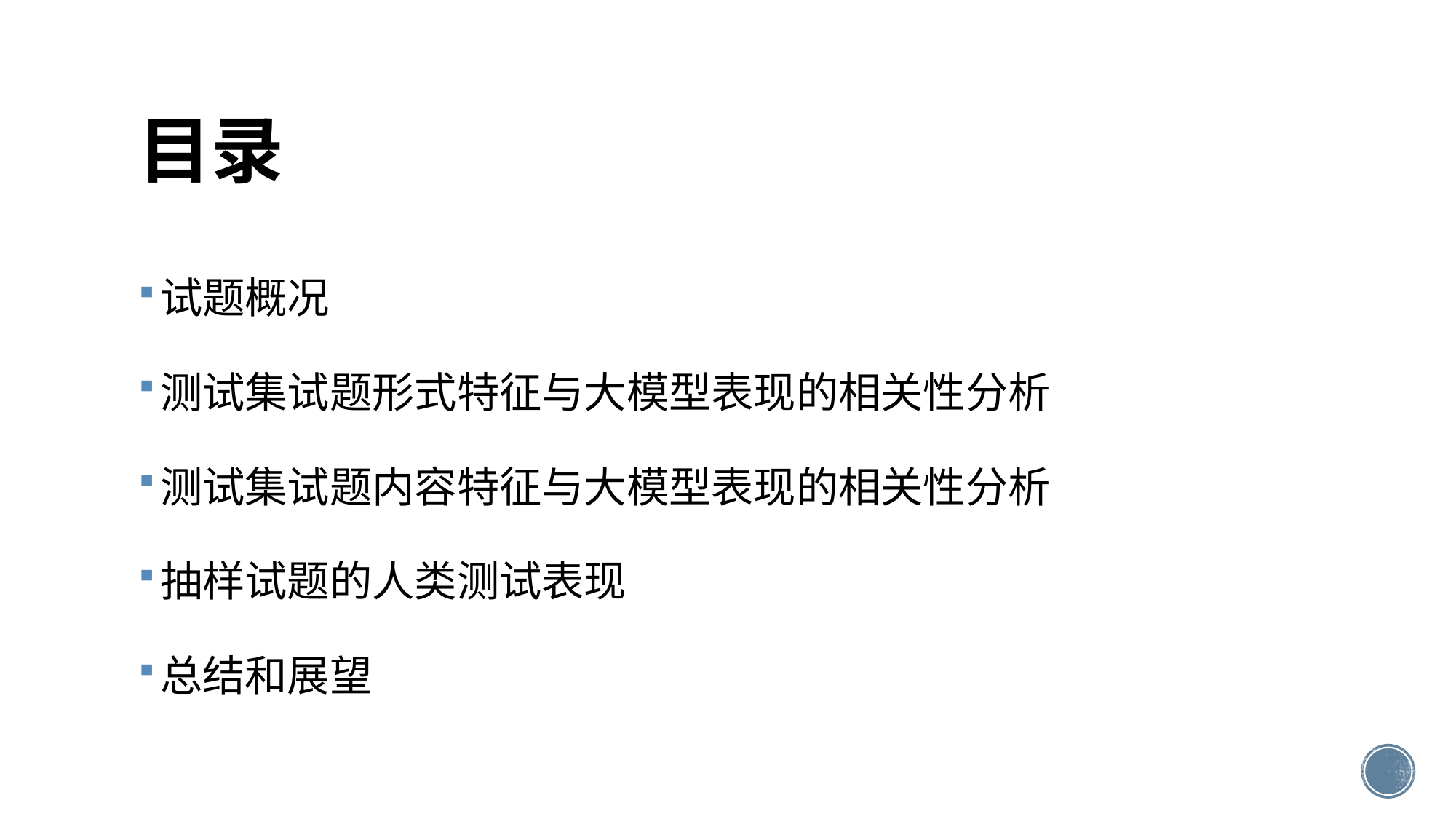

# 目录
试题概况
测试集试题形式特征与大模型表现的相关性分析
测试集试题内容特征与大模型表现的相关性分析
抽样试题的人类测试表现
总结和展望